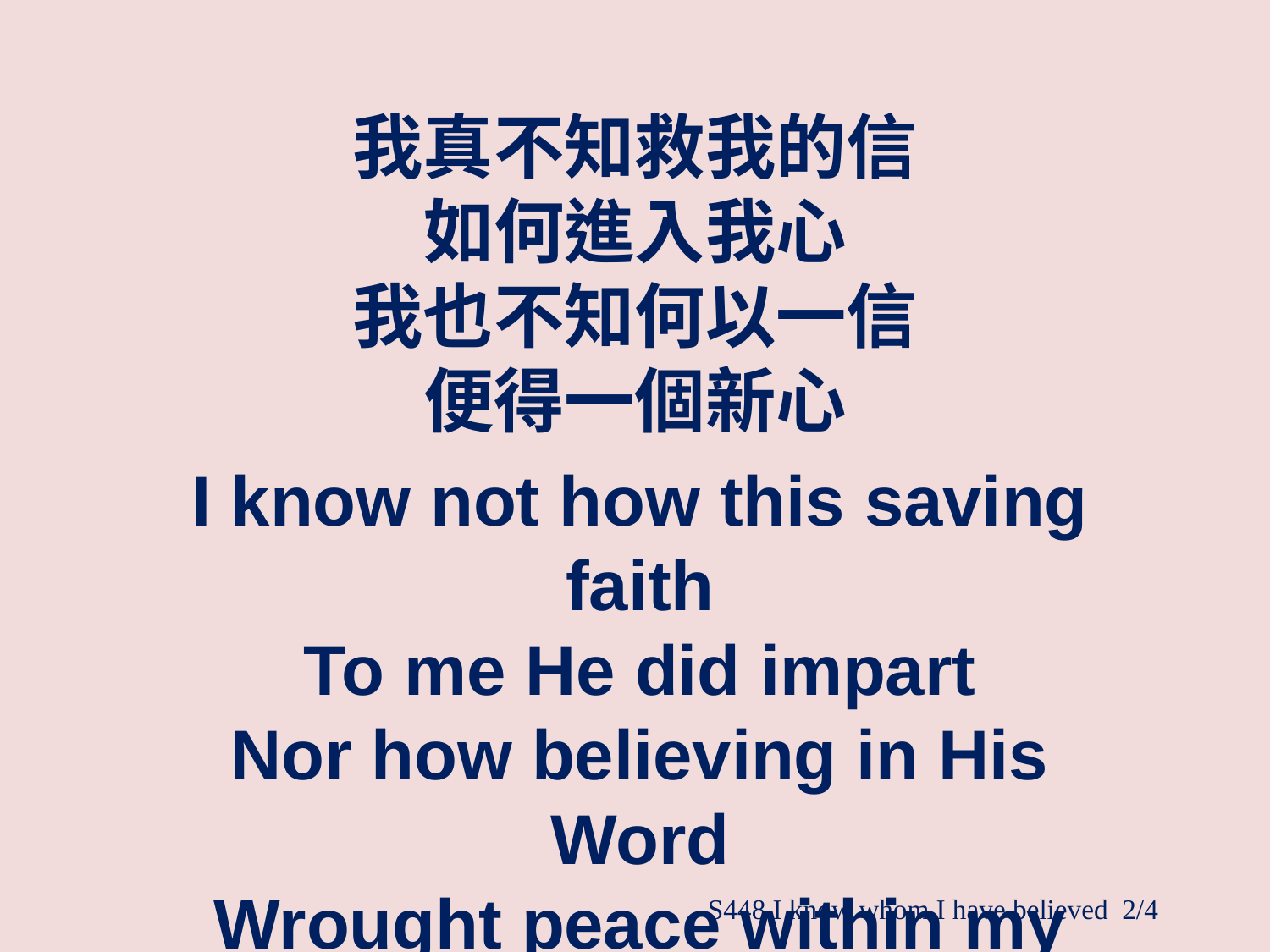

我真不知救我的信
如何進入我心
我也不知何以一信
便得一個新心
I know not how this saving faith
To me He did impart
Nor how believing in His Word
Wrought peace within my heart
S448 I know whom I have believed  2/4